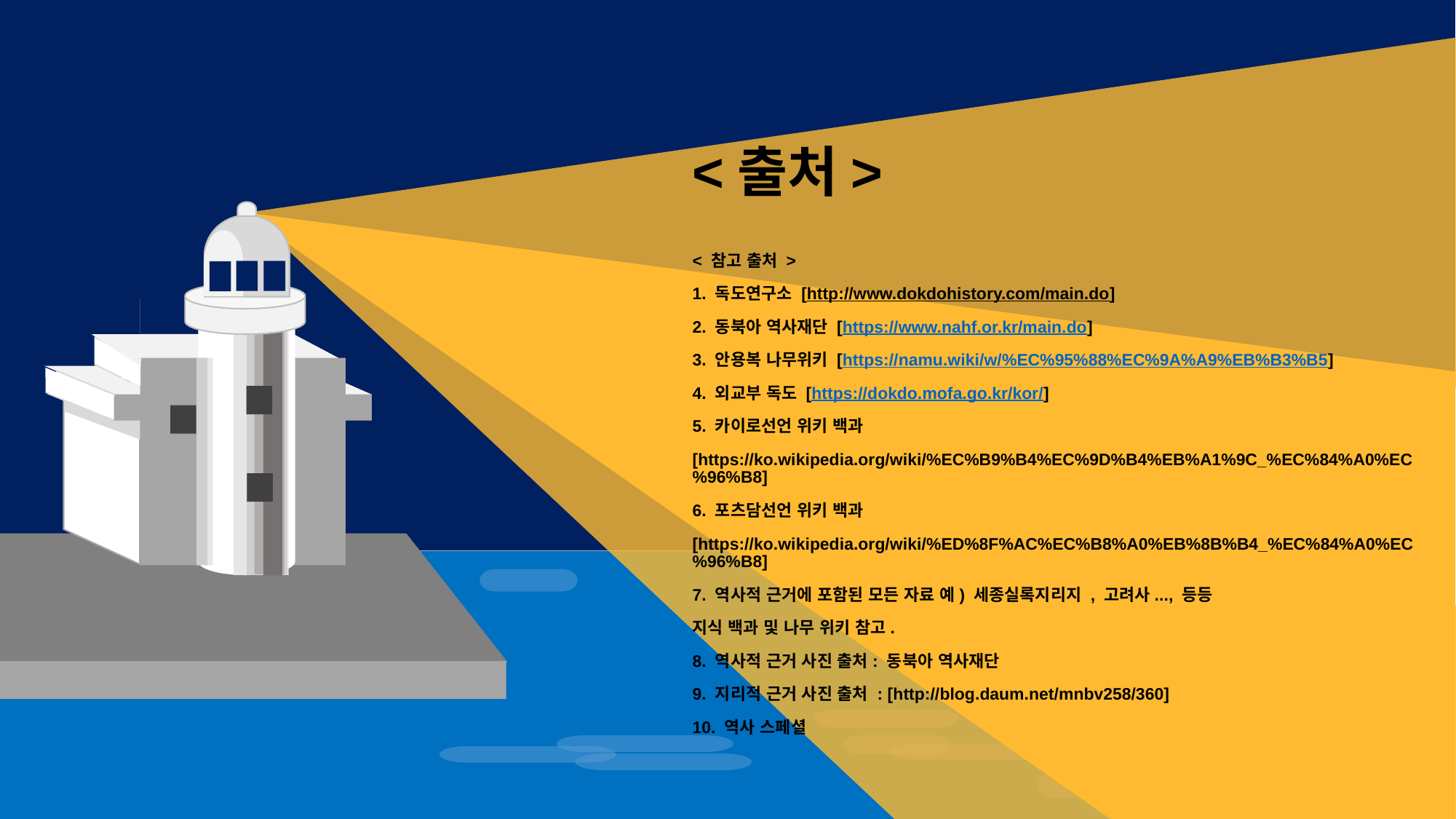

#
<출처>

< 참고 출처 >
1. 독도연구소 [http://www.dokdohistory.com/main.do]
2. 동북아 역사재단 [https://www.nahf.or.kr/main.do]
3. 안용복 나무위키 [https://namu.wiki/w/%EC%95%88%EC%9A%A9%EB%B3%B5]
4. 외교부 독도 [https://dokdo.mofa.go.kr/kor/]
5. 카이로선언 위키 백과
[https://ko.wikipedia.org/wiki/%EC%B9%B4%EC%9D%B4%EB%A1%9C_%EC%84%A0%EC%96%B8]
6. 포츠담선언 위키 백과
[https://ko.wikipedia.org/wiki/%ED%8F%AC%EC%B8%A0%EB%8B%B4_%EC%84%A0%EC%96%B8]
7. 역사적 근거에 포함된 모든 자료 예) 세종실록지리지 , 고려사..., 등등
지식 백과 및 나무 위키 참고.
8. 역사적 근거 사진 출처: 동북아 역사재단
9. 지리적 근거 사진 출처 : [http://blog.daum.net/mnbv258/360]
10. 역사 스페셜